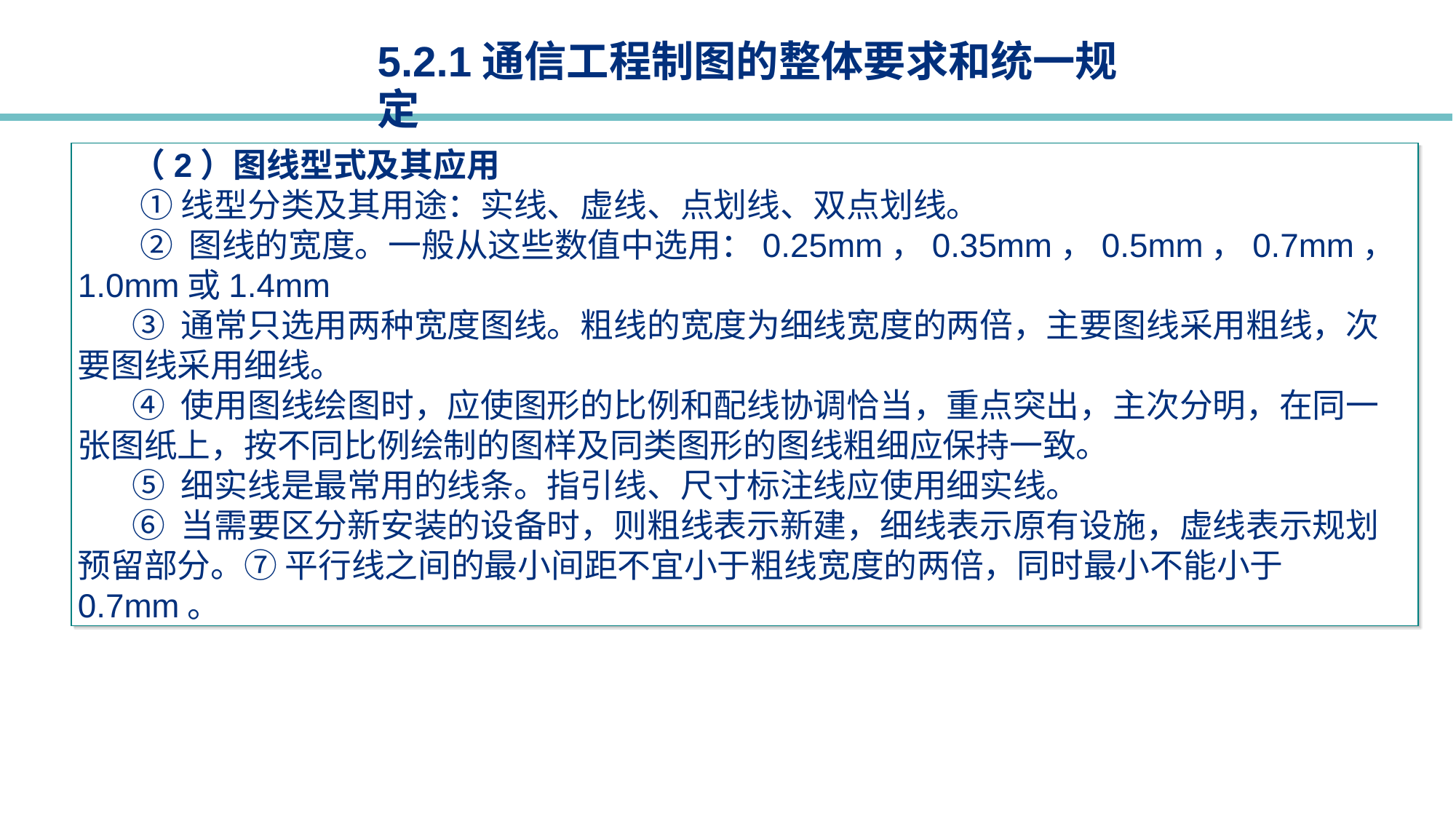

5.2.1通信工程制图的整体要求和统一规定
（2）图线型式及其应用
 ①线型分类及其用途：实线、虚线、点划线、双点划线。
 ② 图线的宽度。一般从这些数值中选用：0.25mm，0.35mm，0.5mm，0.7mm，1.0mm或1.4mm
③ 通常只选用两种宽度图线。粗线的宽度为细线宽度的两倍，主要图线采用粗线，次要图线采用细线。
④ 使用图线绘图时，应使图形的比例和配线协调恰当，重点突出，主次分明，在同一张图纸上，按不同比例绘制的图样及同类图形的图线粗细应保持一致。
⑤ 细实线是最常用的线条。指引线、尺寸标注线应使用细实线。
⑥ 当需要区分新安装的设备时，则粗线表示新建，细线表示原有设施，虚线表示规划预留部分。⑦ 平行线之间的最小间距不宜小于粗线宽度的两倍，同时最小不能小于0.7mm。